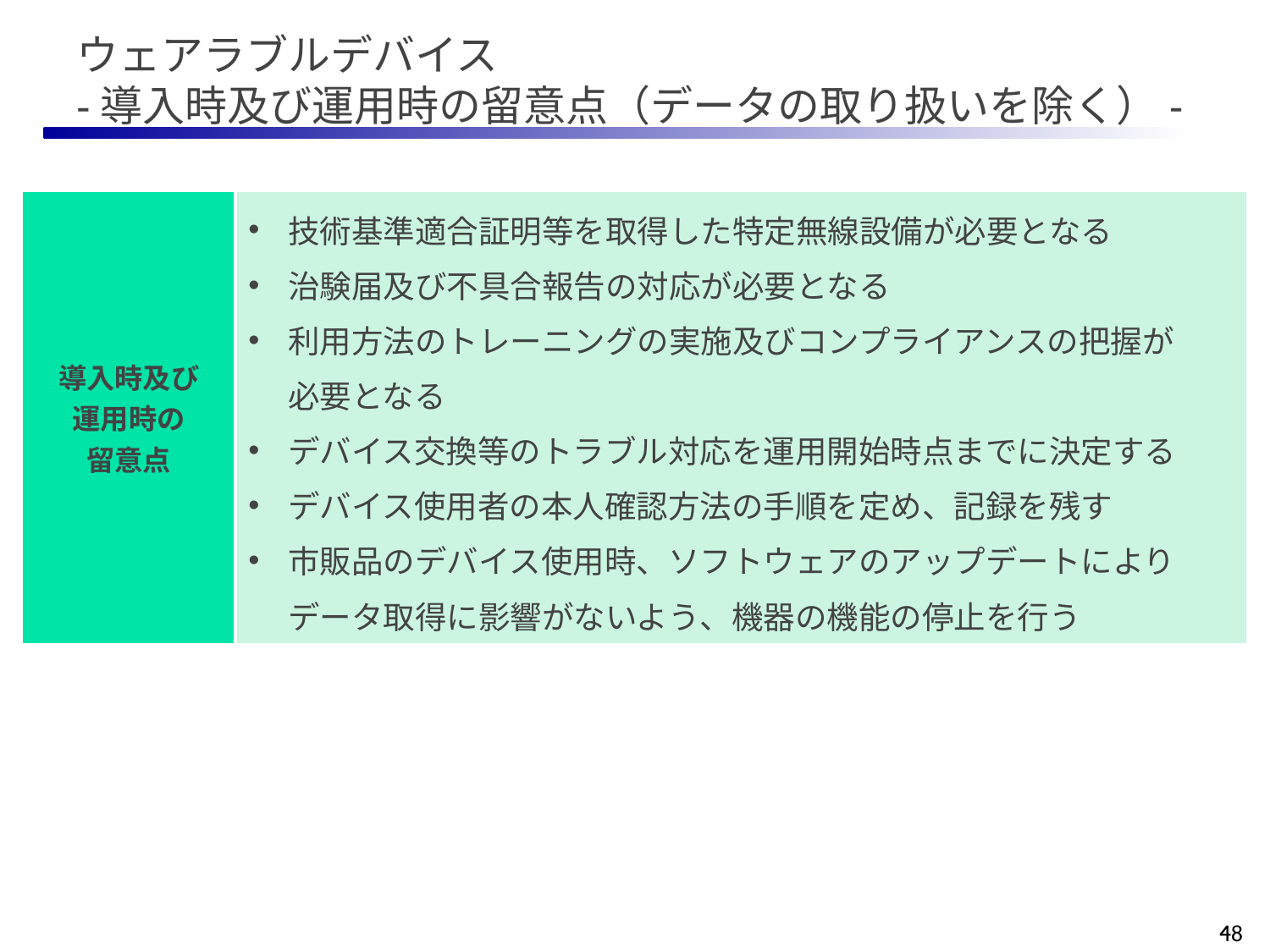

ウェアラブルデバイス
-導入時及び運用時の留意点（データの取り扱いを除く）-
| 導入時及び 運用時の 留意点 | 技術基準適合証明等を取得した特定無線設備が必要となる 治験届及び不具合報告の対応が必要となる 利用方法のトレーニングの実施及びコンプライアンスの把握が 必要となる デバイス交換等のトラブル対応を運用開始時点までに決定する デバイス使用者の本人確認方法の手順を定め、記録を残す 市販品のデバイス使用時、ソフトウェアのアップデートによりデータ取得に影響がないよう、機器の機能の停止を行う |
| --- | --- |
48